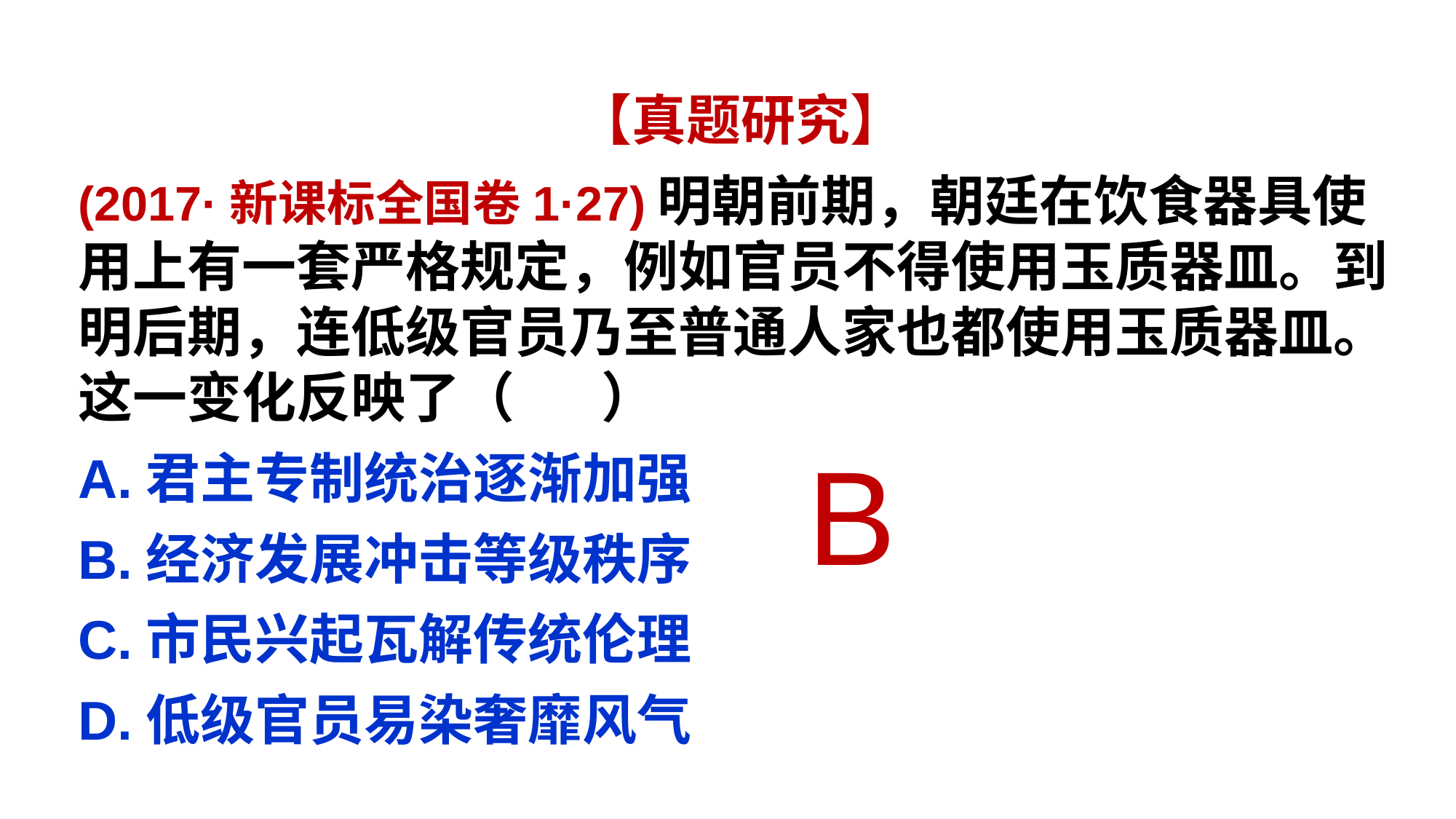

【真题研究】
(2017·新课标全国卷1·27)明朝前期，朝廷在饮食器具使用上有一套严格规定，例如官员不得使用玉质器皿。到明后期，连低级官员乃至普通人家也都使用玉质器皿。这一变化反映了（       ）
A.君主专制统治逐渐加强
B.经济发展冲击等级秩序
C.市民兴起瓦解传统伦理
D.低级官员易染奢靡风气
B